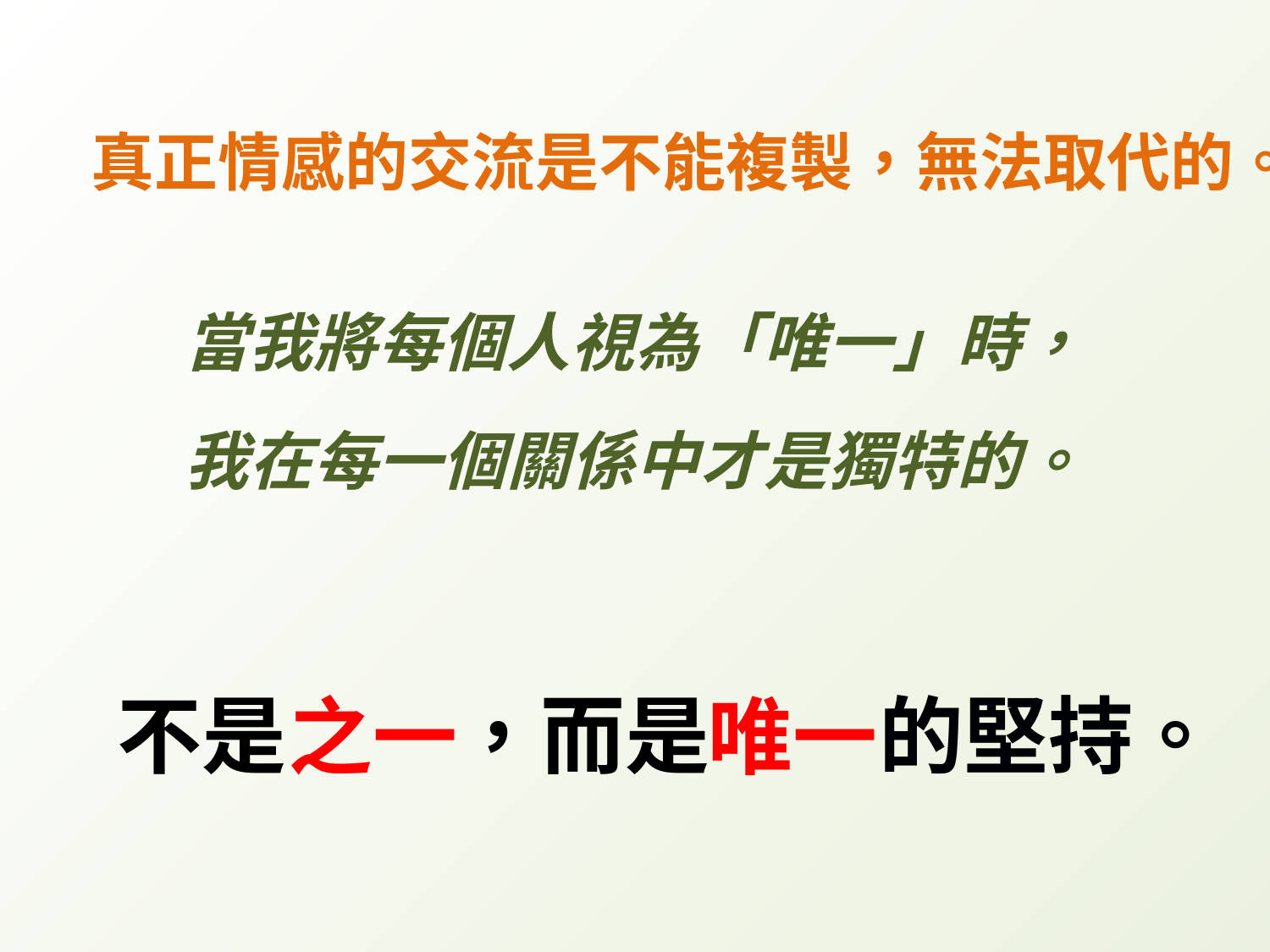

真正情感的交流是不能複製，無法取代的。
當我將每個人視為「唯一」時，
我在每一個關係中才是獨特的。
不是　　，而是　　的堅持。
之一
唯一